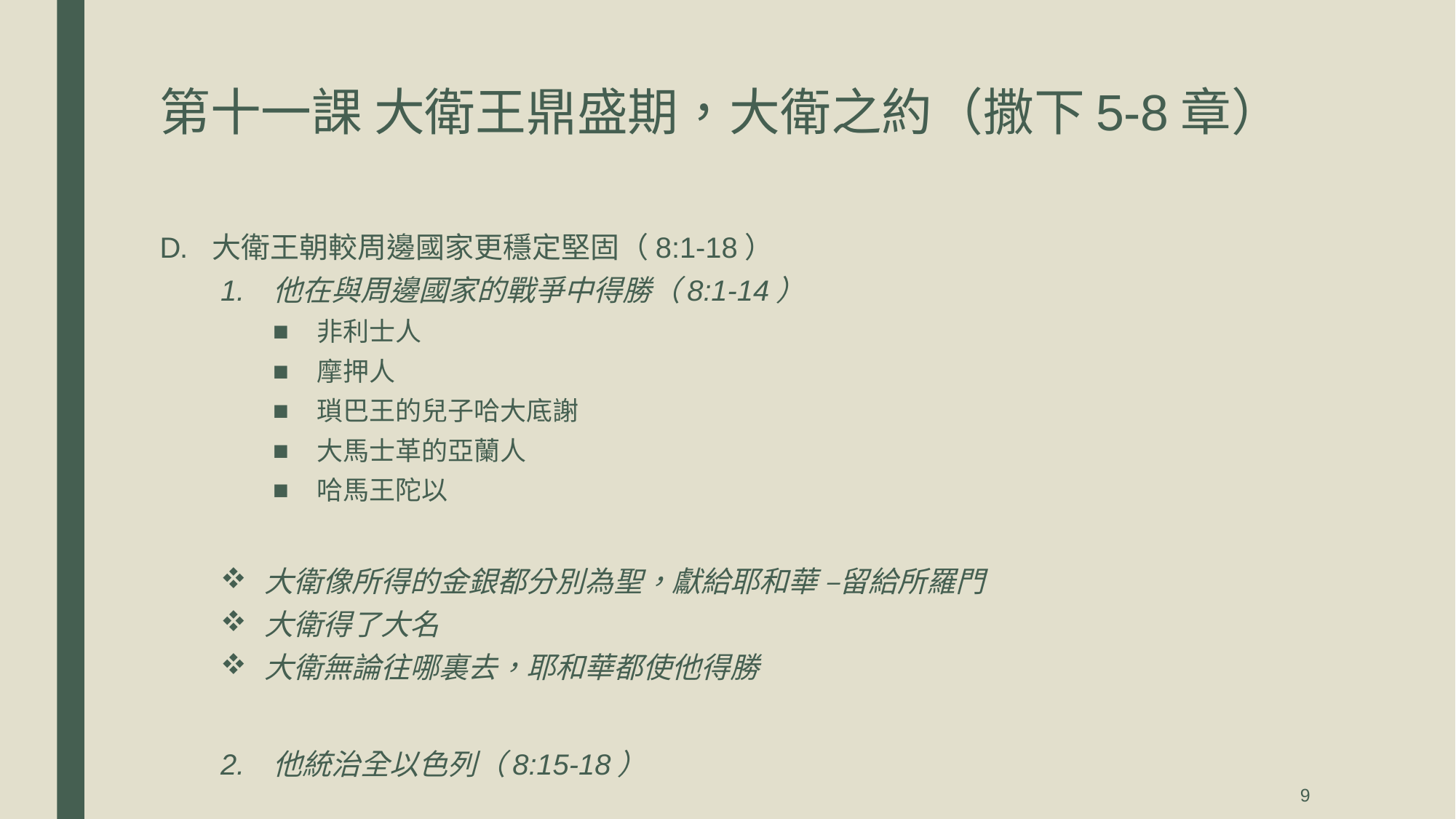

# 第十一課 大衛王鼎盛期，大衛之約（撒下5-8章）
大衛王朝較周邊國家更穩定堅固（8:1-18）
他在與周邊國家的戰爭中得勝（8:1-14）
非利士人
摩押人
瑣巴王的兒子哈大底謝
大馬士革的亞蘭人
哈馬王陀以

大衛像所得的金銀都分別為聖，獻給耶和華 –留給所羅門
大衛得了大名
大衛無論往哪裏去，耶和華都使他得勝

他統治全以色列（8:15-18）

9